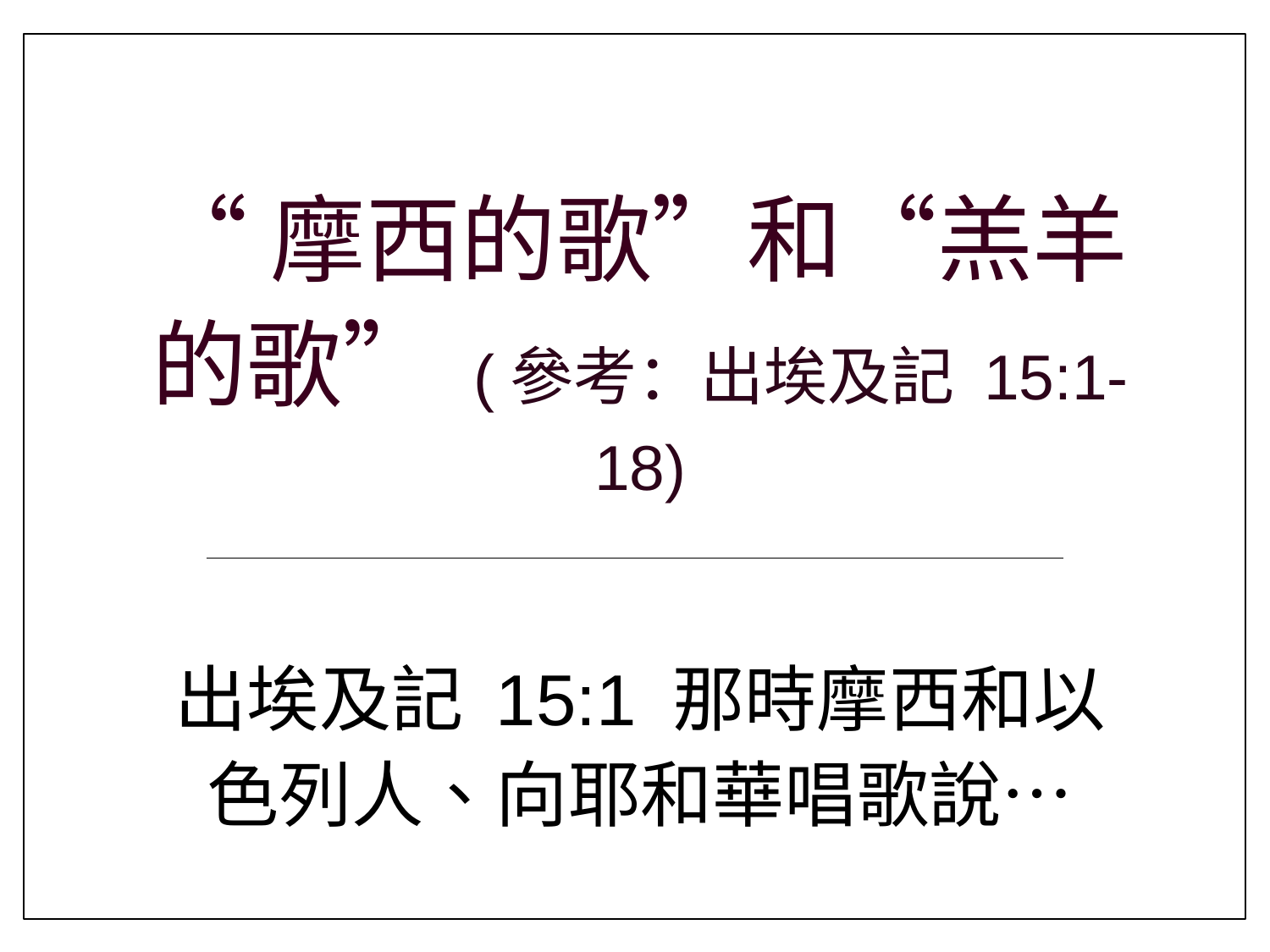

# “摩西的歌”和“羔羊的歌” (參考：出埃及記 15:1-18)
出埃及記 15:1 那時摩西和以色列人、向耶和華唱歌說…